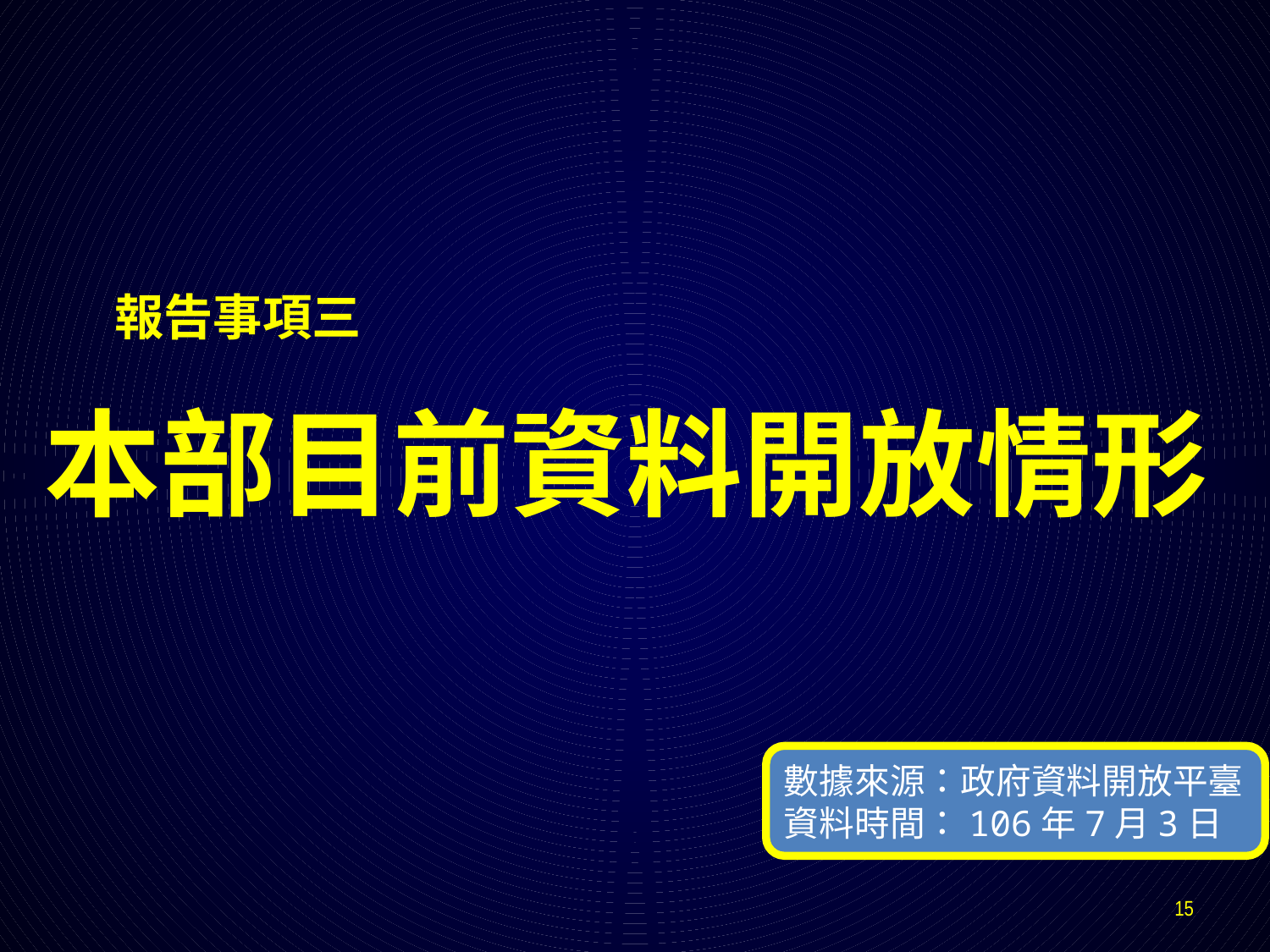

本部目前資料開放情形
報告事項三
數據來源：政府資料開放平臺
資料時間：106年7月3日
15